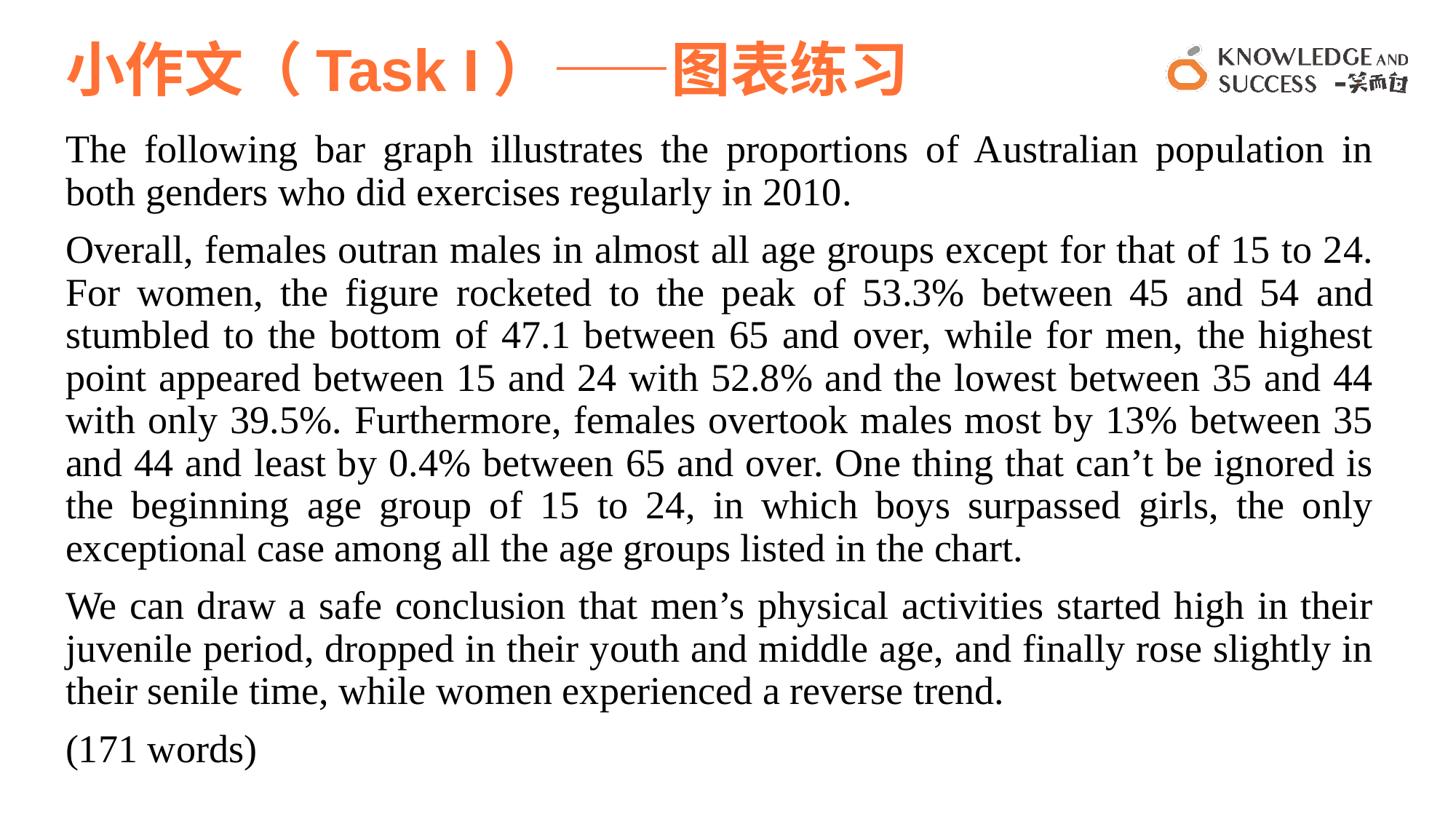

# 小作文（Task I）——图表练习
The following bar graph illustrates the proportions of Australian population in both genders who did exercises regularly in 2010.
Overall, females outran males in almost all age groups except for that of 15 to 24. For women, the figure rocketed to the peak of 53.3% between 45 and 54 and stumbled to the bottom of 47.1 between 65 and over, while for men, the highest point appeared between 15 and 24 with 52.8% and the lowest between 35 and 44 with only 39.5%. Furthermore, females overtook males most by 13% between 35 and 44 and least by 0.4% between 65 and over. One thing that can’t be ignored is the beginning age group of 15 to 24, in which boys surpassed girls, the only exceptional case among all the age groups listed in the chart.
We can draw a safe conclusion that men’s physical activities started high in their juvenile period, dropped in their youth and middle age, and finally rose slightly in their senile time, while women experienced a reverse trend.
(171 words)

31